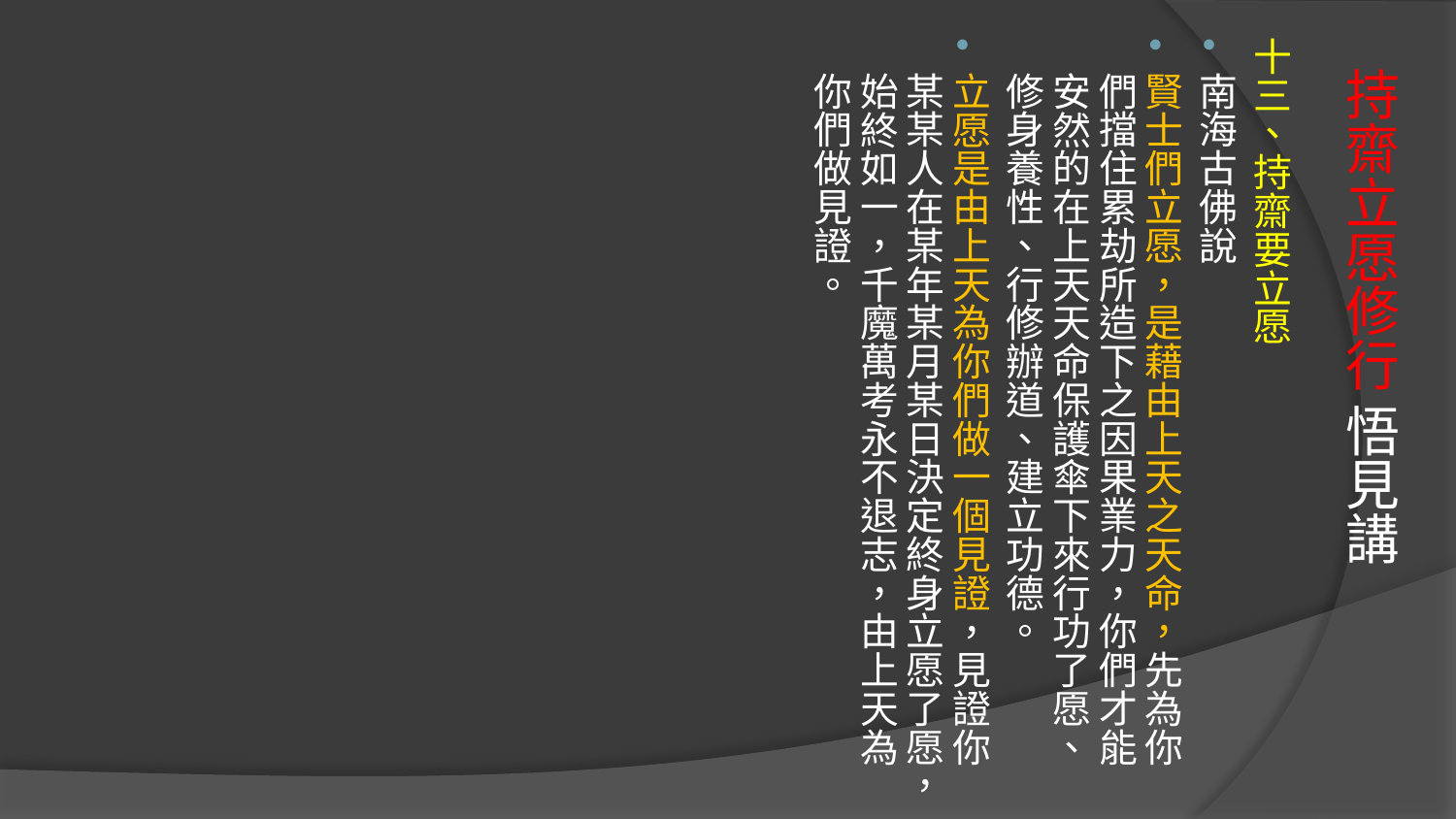

十三、持齋要立愿
南海古佛說
賢士們立愿，是藉由上天之天命，先為你們擋住累劫所造下之因果業力，你們才能安然的在上天天命保護傘下來行功了愿、修身養性、行修辦道、建立功德。
立愿是由上天為你們做一個見證，見證你某某人在某年某月某日決定終身立愿了愿，始終如一，千魔萬考永不退志，由上天為你們做見證。

# 持齋立愿修行 悟見講